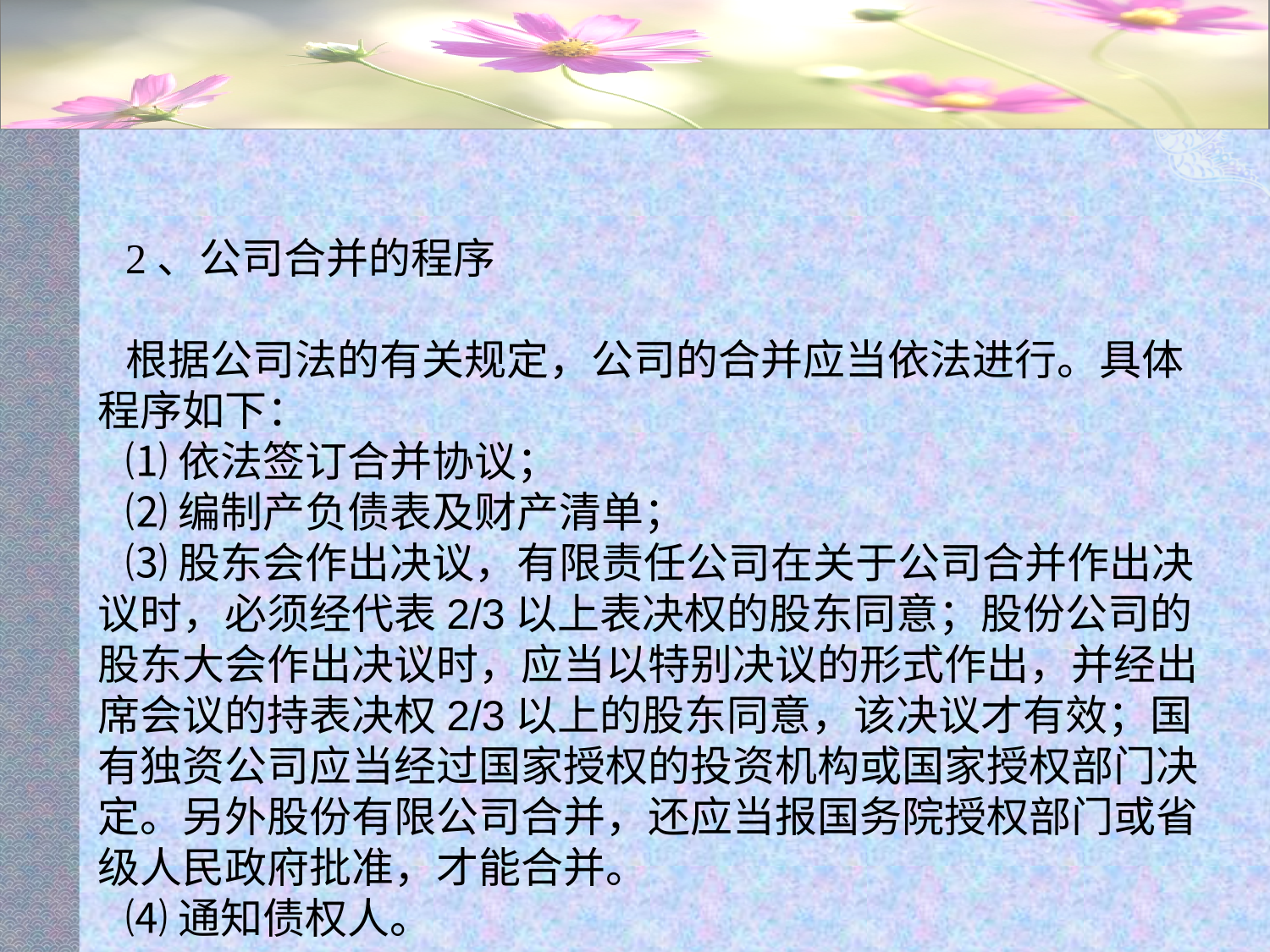

#
2、公司合并的程序

根据公司法的有关规定，公司的合并应当依法进行。具体程序如下：
⑴依法签订合并协议；
⑵编制产负债表及财产清单；
⑶股东会作出决议，有限责任公司在关于公司合并作出决议时，必须经代表2/3以上表决权的股东同意；股份公司的股东大会作出决议时，应当以特别决议的形式作出，并经出席会议的持表决权2/3以上的股东同意，该决议才有效；国有独资公司应当经过国家授权的投资机构或国家授权部门决定。另外股份有限公司合并，还应当报国务院授权部门或省级人民政府批准，才能合并。
⑷通知债权人。